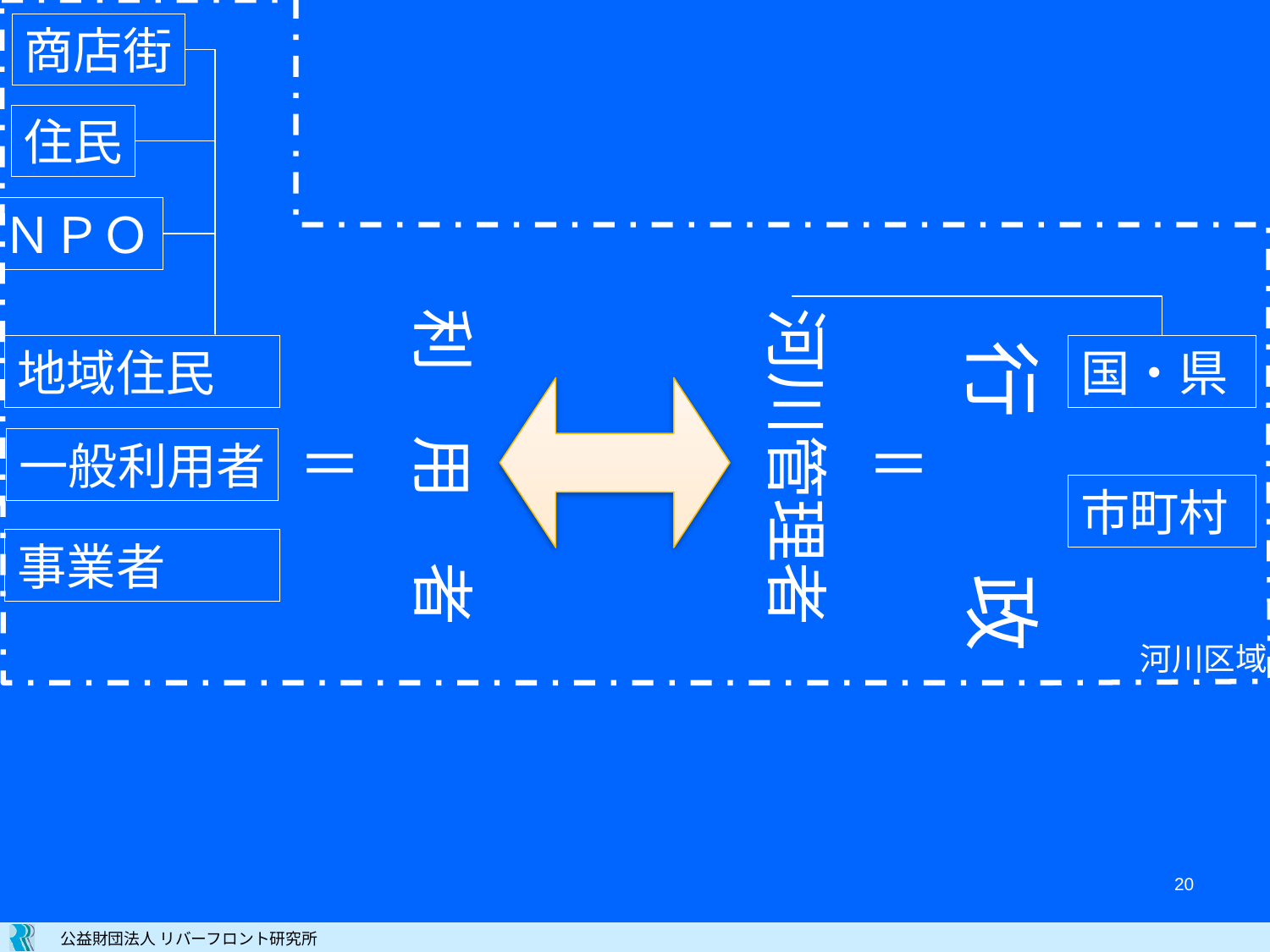

河川区域
商店街
住民
ＮＰＯ
利　用　者
河川管理者
国・県
行　　政
地域住民

＝
＝
一般利用者
市町村
事業者
20